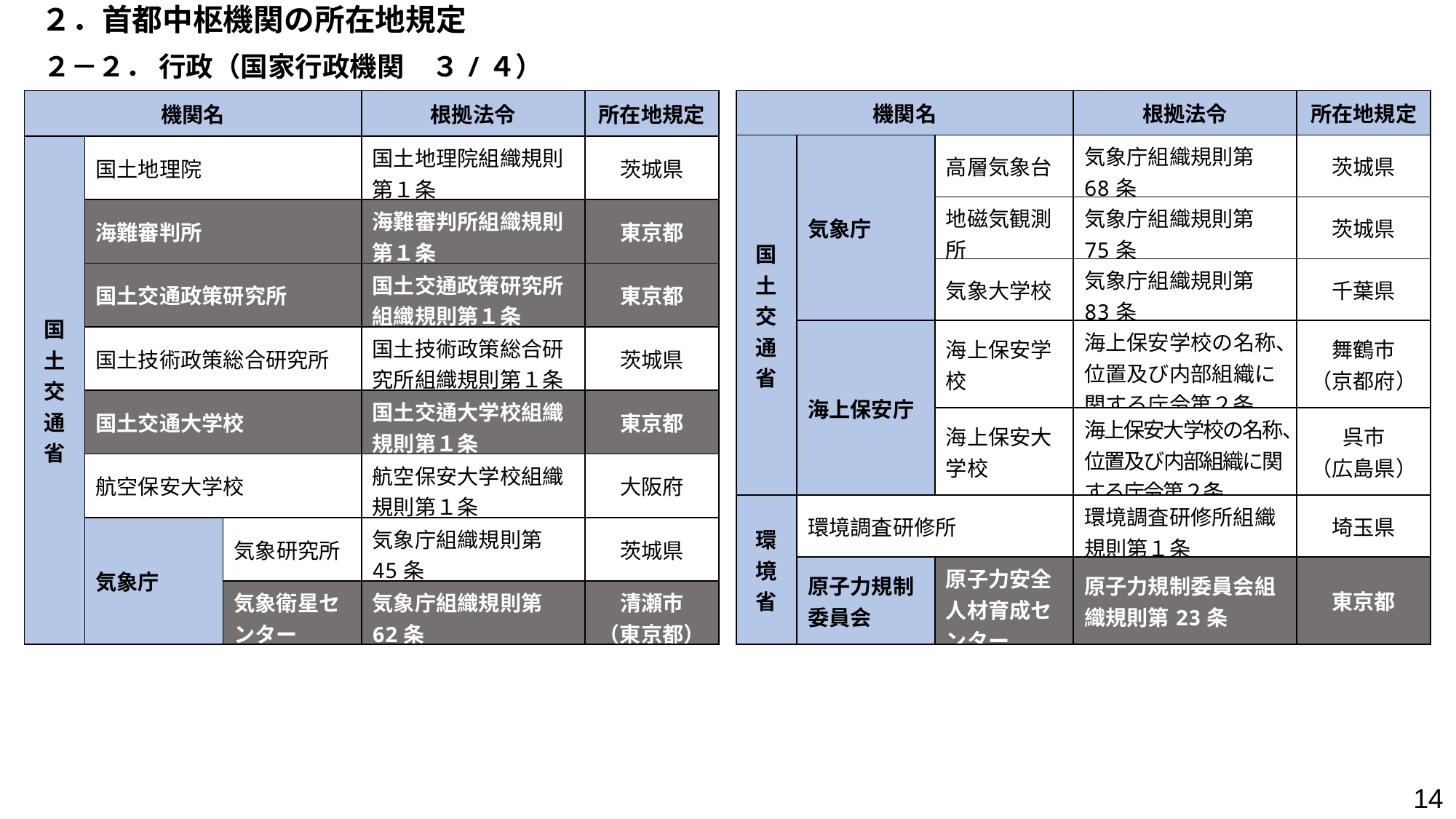

２．首都中枢機関の所在地規定
２－２． 行政（国家行政機関　３/４）
| 機関名 |  |  | 根拠法令 | 所在地規定 |
| --- | --- | --- | --- | --- |
| 国土交通省 | 国土地理院 |  | 国土地理院組織規則第１条 | 茨城県 |
|  | 海難審判所 |  | 海難審判所組織規則第１条 | 東京都 |
|  | 国土交通政策研究所 |  | 国土交通政策研究所 組織規則第１条 | 東京都 |
|  | 国土技術政策総合研究所 |  | 国土技術政策総合研究所組織規則第１条 | 茨城県 |
|  | 国土交通大学校 |  | 国土交通大学校組織規則第１条 | 東京都 |
|  | 航空保安大学校 |  | 航空保安大学校組織規則第１条 | 大阪府 |
|  | 気象庁 | 気象研究所 | 気象庁組織規則第45条 | 茨城県 |
|  |  | 気象衛星センター | 気象庁組織規則第62条 | 清瀬市 （東京都） |
| 機関名 |  |  | 根拠法令 | 所在地規定 |
| --- | --- | --- | --- | --- |
| 国土交通省 | 気象庁 | 高層気象台 | 気象庁組織規則第68条 | 茨城県 |
|  |  | 地磁気観測所 | 気象庁組織規則第75条 | 茨城県 |
|  |  | 気象大学校 | 気象庁組織規則第83条 | 千葉県 |
|  | 海上保安庁 | 海上保安学校 | 海上保安学校の名称、位置及び内部組織に関する庁令第２条 | 舞鶴市 （京都府） |
|  |  | 海上保安大学校 | 海上保安大学校の名称、位置及び内部組織に関する庁令第２条 | 呉市 （広島県） |
| 環境省 | 環境調査研修所 |  | 環境調査研修所組織規則第１条 | 埼玉県 |
|  | 原子力規制委員会 | 原子力安全人材育成センター | 原子力規制委員会組織規則第23条 | 東京都 |
14